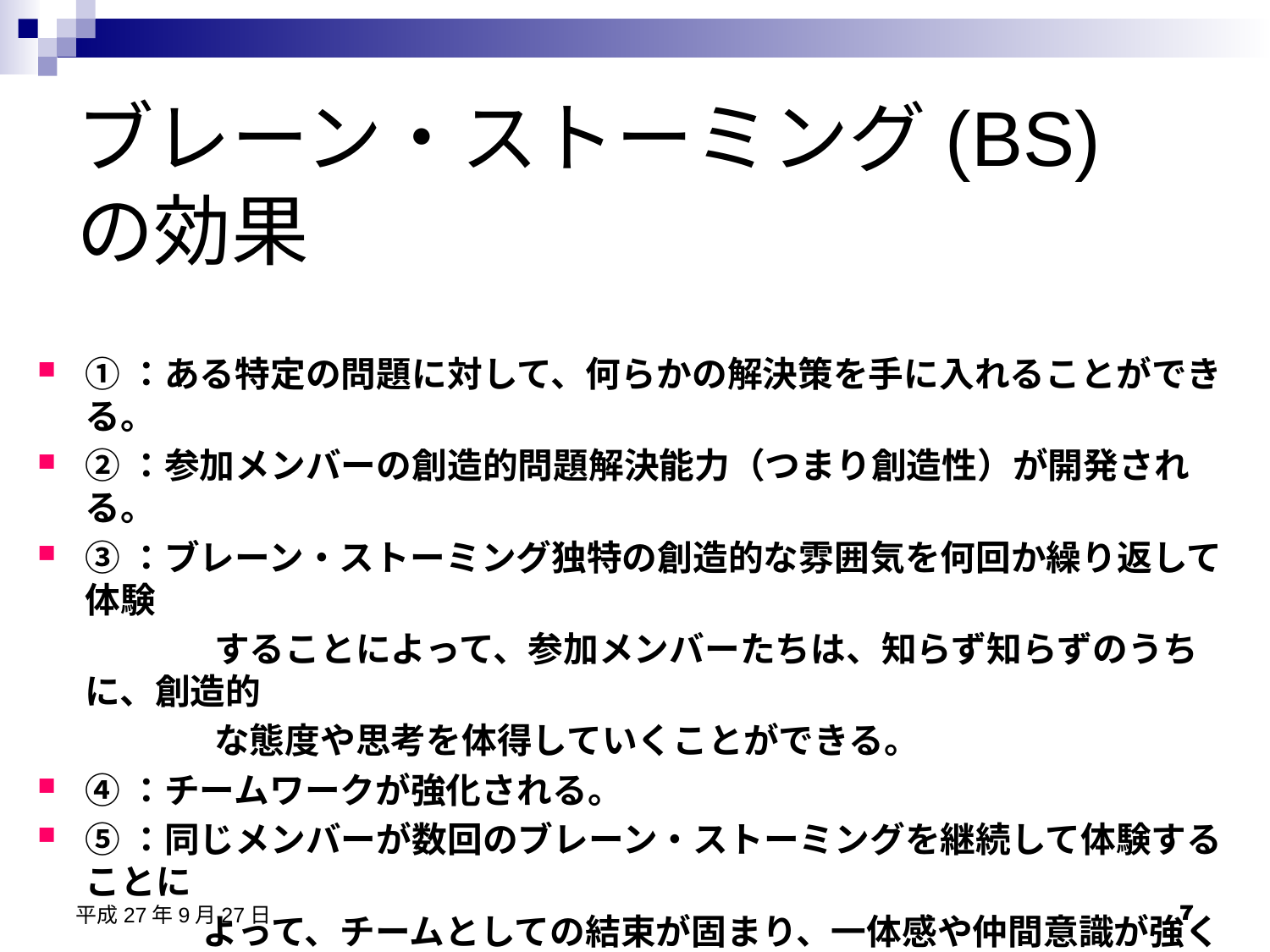

ブレーン・ストーミング(BS)の効果

①：ある特定の問題に対して、何らかの解決策を手に入れることができる。
②：参加メンバーの創造的問題解決能力（つまり創造性）が開発される。
③：ブレーン・ストーミング独特の創造的な雰囲気を何回か繰り返して体験
　　　　　することによって、参加メンバーたちは、知らず知らずのうちに、創造的
　　　　　な態度や思考を体得していくことができる。
④：チームワークが強化される。
⑤：同じメンバーが数回のブレーン・ストーミングを継続して体験することに
　　　　   よって、チームとしての結束が固まり、一体感や仲間意識が強くなるという効果が期待できる。

平成27年9月27日
7
7